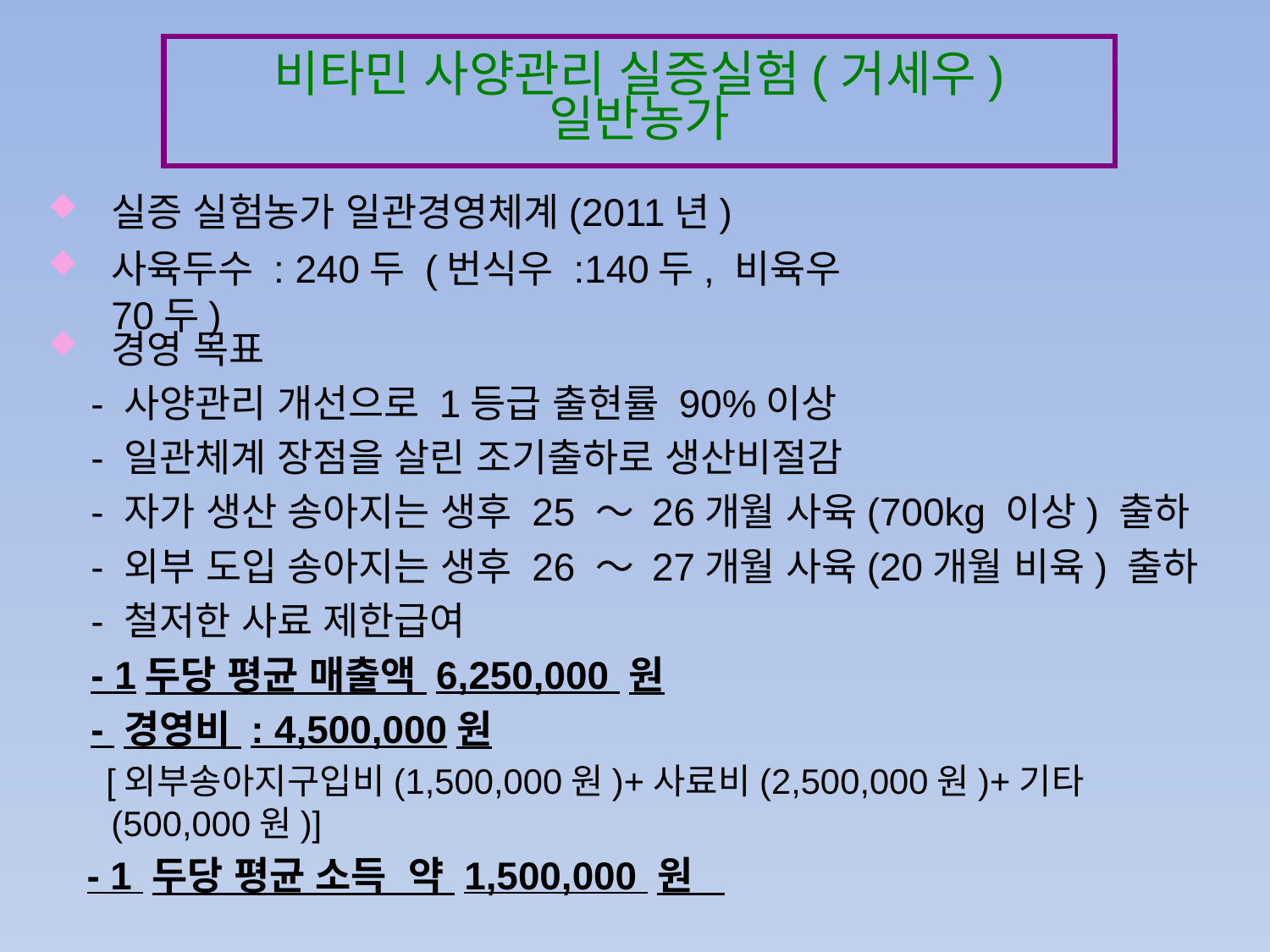

비타민 사양관리 실증실험(거세우)
일반농가
실증 실험농가 일관경영체계(2011년)
사육두수 : 240두 (번식우 :140두, 비육우 70두)
경영 목표
    - 사양관리 개선으로 1등급 출현률 90%이상
    - 일관체계 장점을 살린 조기출하로 생산비절감
    - 자가 생산 송아지는 생후 25 ～ 26개월 사육(700kg 이상) 출하
    - 외부 도입 송아지는 생후 26 ～ 27개월 사육(20개월 비육) 출하
    - 철저한 사료 제한급여
    - 1두당 평균 매출액 6,250,000 원
    - 경영비 : 4,500,000원
      [외부송아지구입비(1,500,000원)+사료비(2,500,000원)+기타(500,000원)]
    - 1 두당 평균 소득  약 1,500,000 원